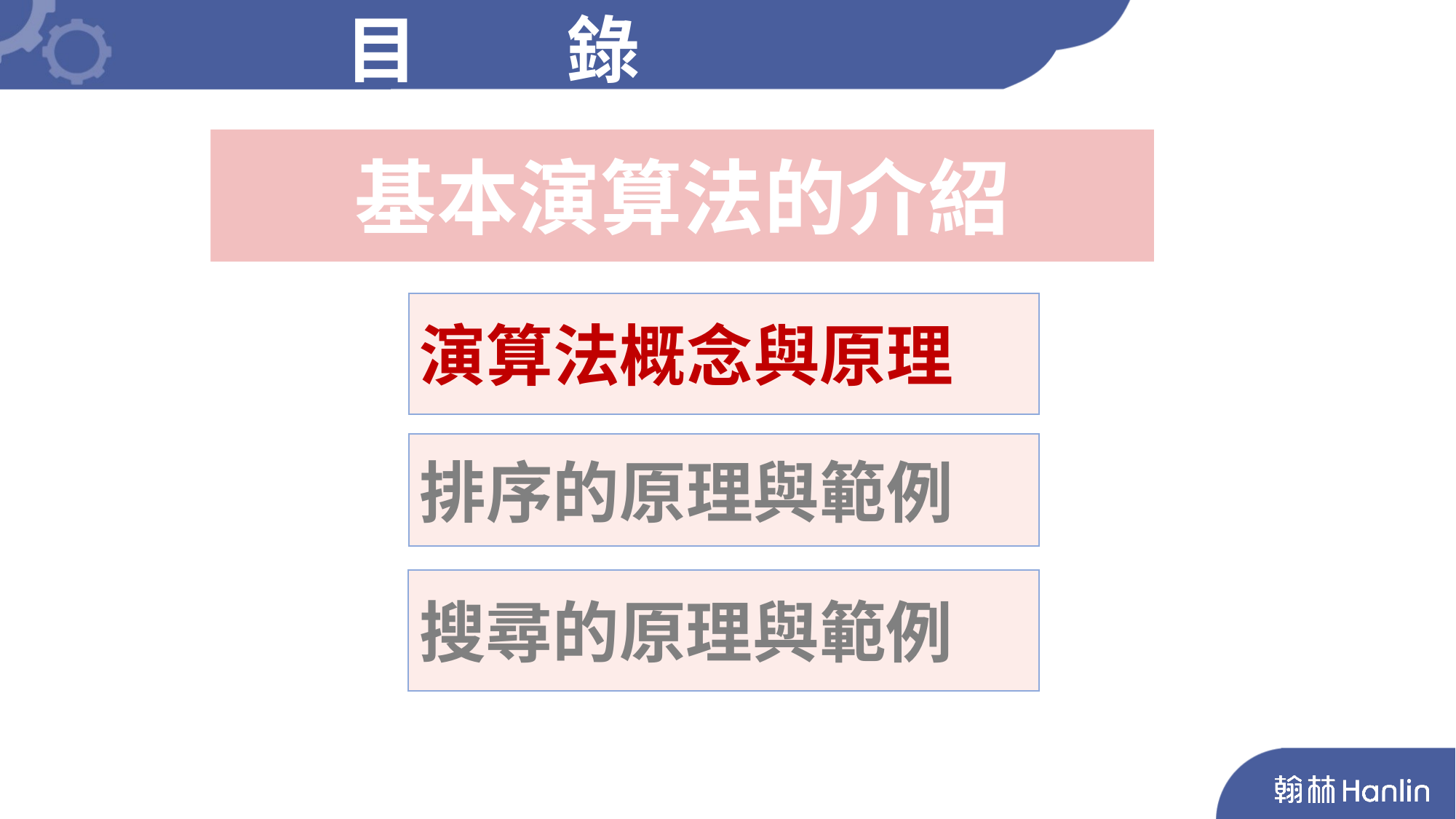

目         錄
基本演算法的介紹
演算法概念與原理
排序的原理與範例
搜尋的原理與範例